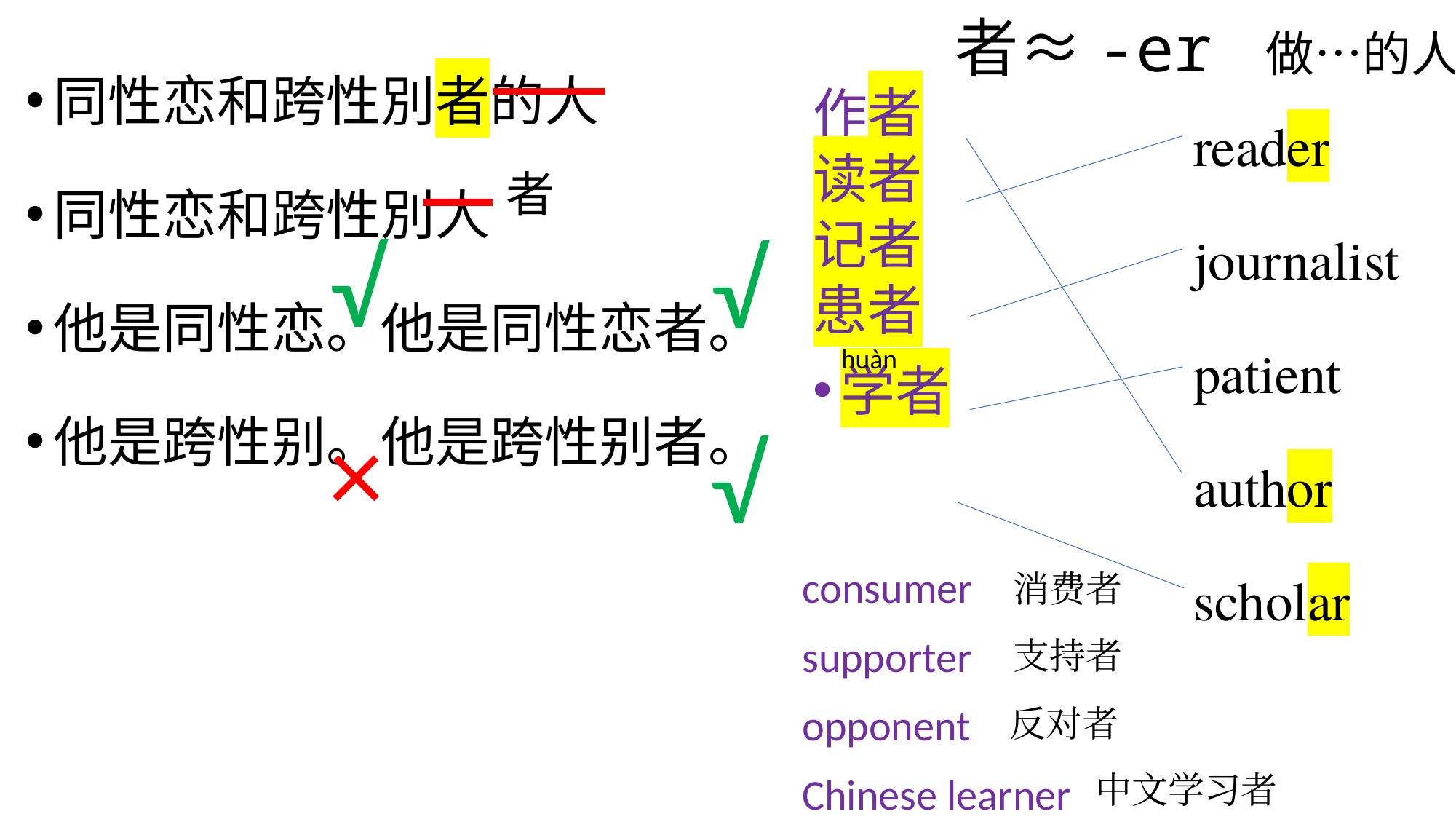

者≈-er 做…的人
同性恋和跨性別者的人
同性恋和跨性別人
他是同性恋。他是同性恋者。
他是跨性别。他是跨性别者。
reader
journalist
patient
author
scholar
作者
读者
记者
患者
学者
者
√
√
huàn
×
√
consumer
supporter
opponent
Chinese learner
消费者
支持者
反对者
中文学习者